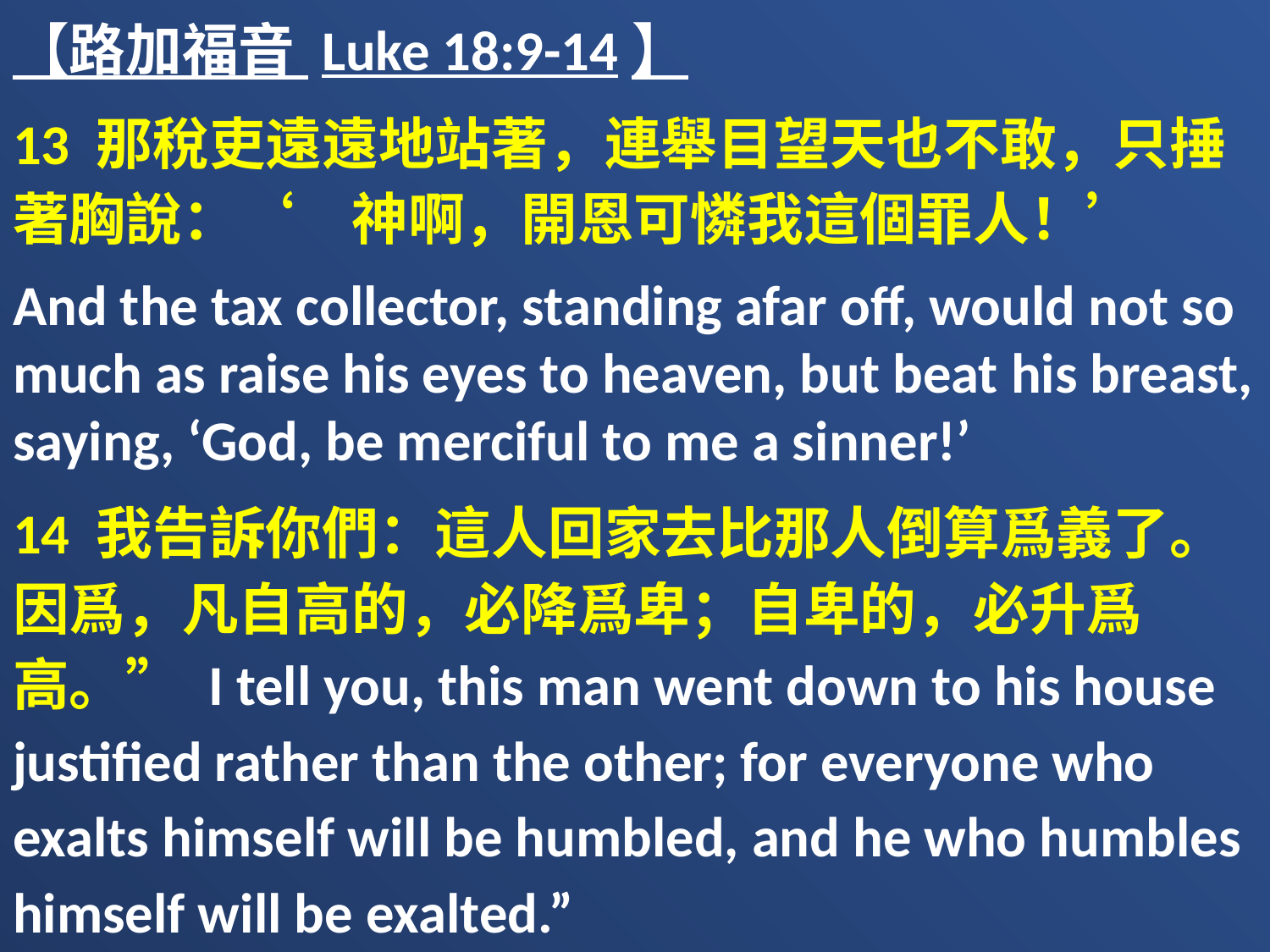

【路加福音 Luke 18:9-14】
13 那稅吏遠遠地站著，連舉目望天也不敢，只捶著胸說：‘　神啊，開恩可憐我這個罪人！’
And the tax collector, standing afar off, would not so much as raise his eyes to heaven, but beat his breast, saying, ‘God, be merciful to me a sinner!’
14 我告訴你們：這人回家去比那人倒算爲義了。因爲，凡自高的，必降爲卑；自卑的，必升爲高。” I tell you, this man went down to his house justified rather than the other; for everyone who exalts himself will be humbled, and he who humbles himself will be exalted.”